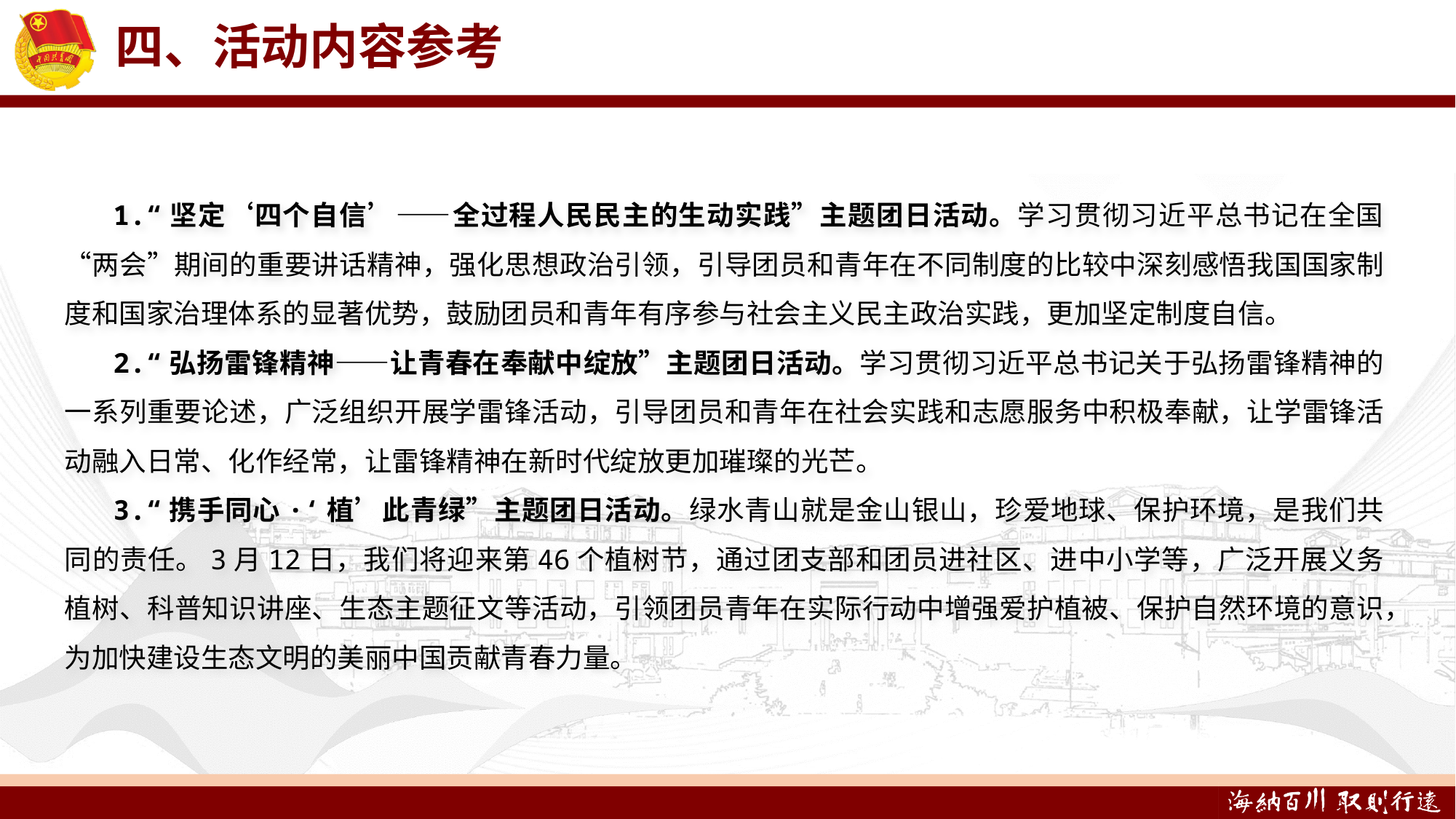

四、活动内容参考
1.“坚定‘四个自信’——全过程人民民主的生动实践”主题团日活动。学习贯彻习近平总书记在全国“两会”期间的重要讲话精神，强化思想政治引领，引导团员和青年在不同制度的比较中深刻感悟我国国家制度和国家治理体系的显著优势，鼓励团员和青年有序参与社会主义民主政治实践，更加坚定制度自信。
2.“弘扬雷锋精神——让青春在奉献中绽放”主题团日活动。学习贯彻习近平总书记关于弘扬雷锋精神的一系列重要论述，广泛组织开展学雷锋活动，引导团员和青年在社会实践和志愿服务中积极奉献，让学雷锋活动融入日常、化作经常，让雷锋精神在新时代绽放更加璀璨的光芒。
3.“携手同心·‘植’此青绿”主题团日活动。绿水青山就是金山银山，珍爱地球、保护环境，是我们共同的责任。3月12日，我们将迎来第46个植树节，通过团支部和团员进社区、进中小学等，广泛开展义务植树、科普知识讲座、生态主题征文等活动，引领团员青年在实际行动中增强爱护植被、保护自然环境的意识，为加快建设生态文明的美丽中国贡献青春力量。